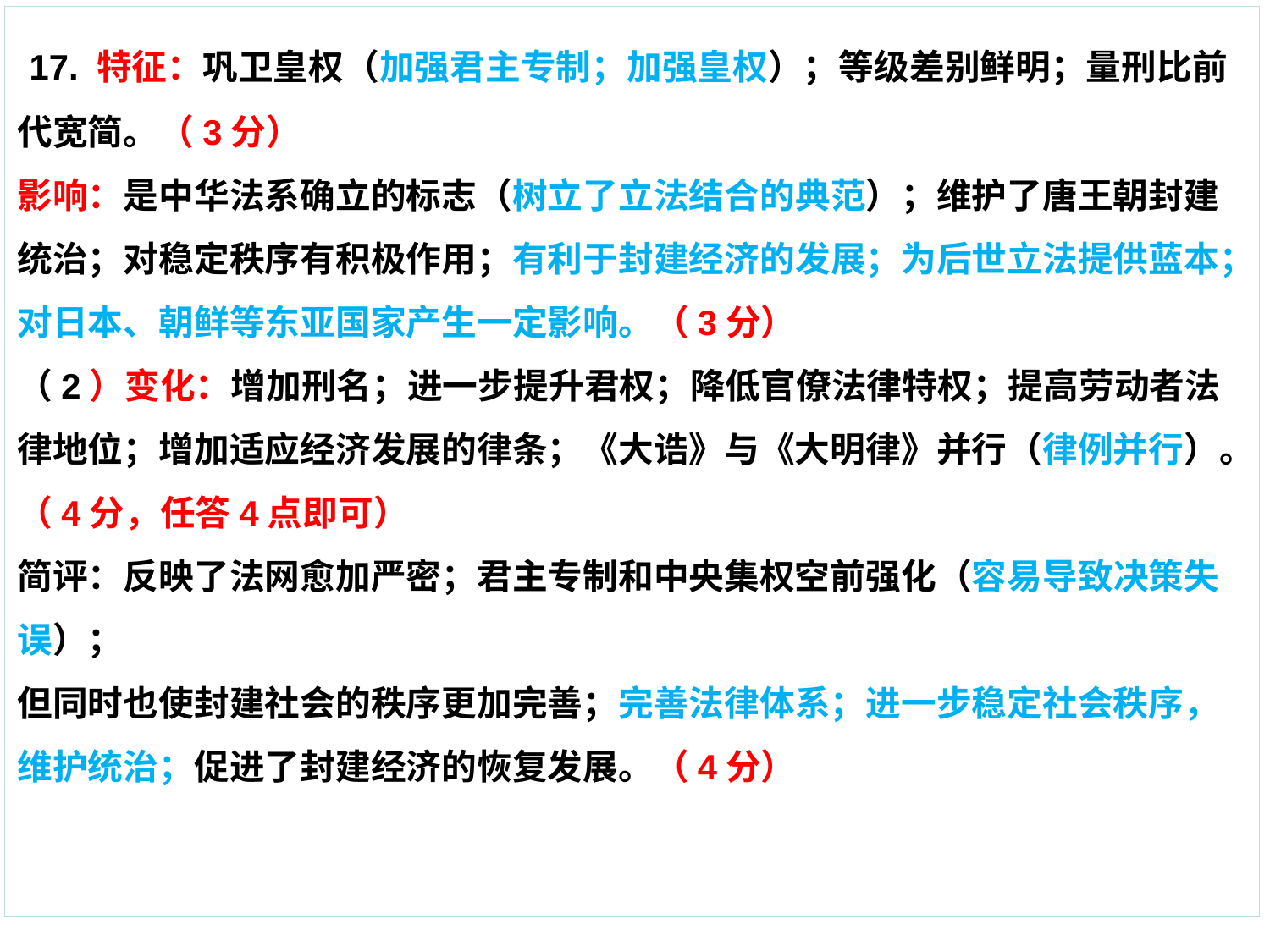

17. 特征：巩卫皇权（加强君主专制；加强皇权）；等级差别鲜明；量刑比前代宽简。（3分）
影响：是中华法系确立的标志（树立了立法结合的典范）；维护了唐王朝封建统治；对稳定秩序有积极作用；有利于封建经济的发展；为后世立法提供蓝本；对日本、朝鲜等东亚国家产生一定影响。（3分）
（2）变化：增加刑名；进一步提升君权；降低官僚法律特权；提高劳动者法律地位；增加适应经济发展的律条；《大诰》与《大明律》并行（律例并行）。（4分，任答4点即可）
简评：反映了法网愈加严密；君主专制和中央集权空前强化（容易导致决策失误）；
但同时也使封建社会的秩序更加完善；完善法律体系；进一步稳定社会秩序，维护统治；促进了封建经济的恢复发展。（4分）